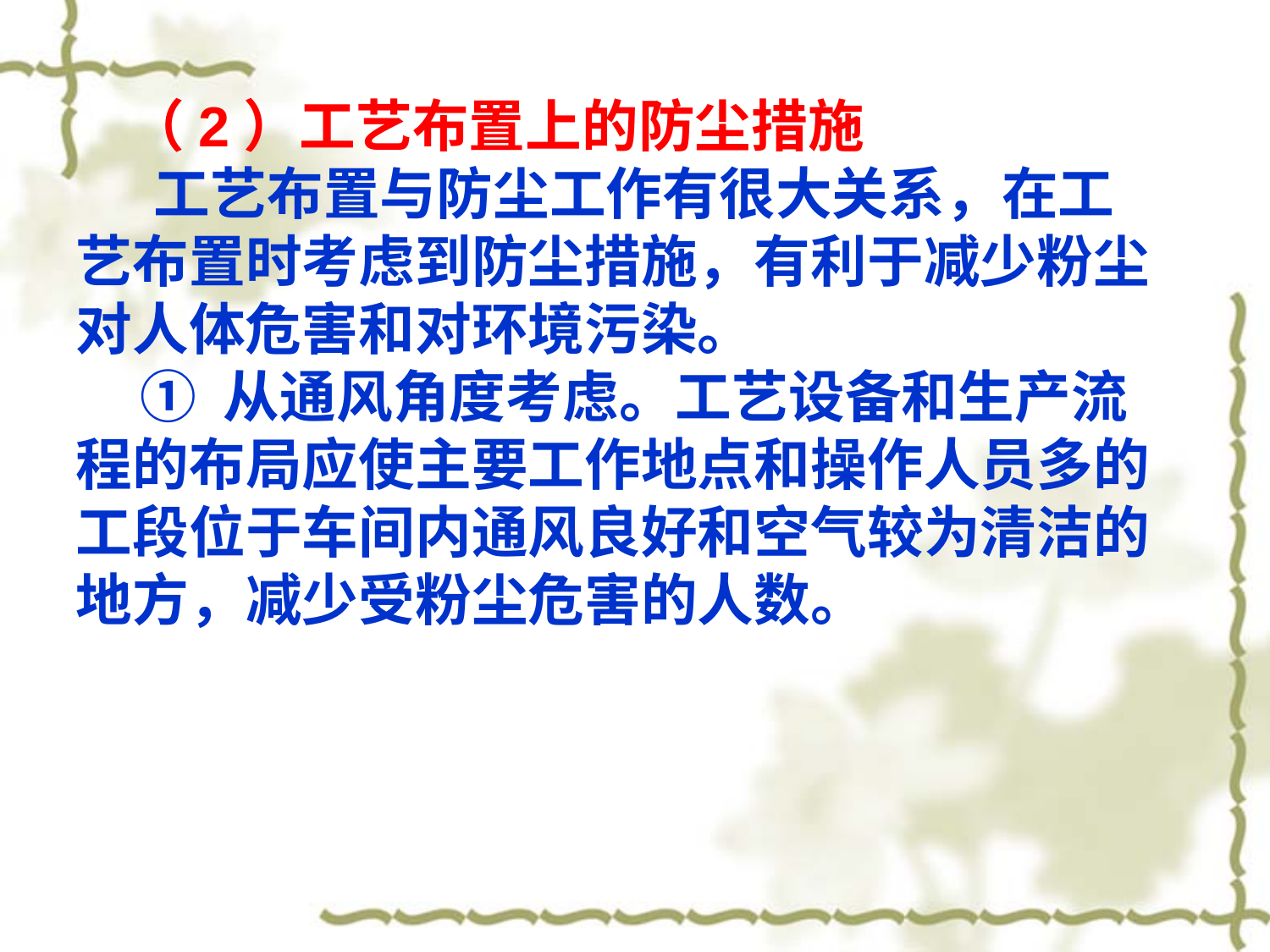

（2）工艺布置上的防尘措施
     工艺布置与防尘工作有很大关系，在工艺布置时考虑到防尘措施，有利于减少粉尘对人体危害和对环境污染。
     ① 从通风角度考虑。工艺设备和生产流程的布局应使主要工作地点和操作人员多的工段位于车间内通风良好和空气较为清洁的地方，减少受粉尘危害的人数。
81